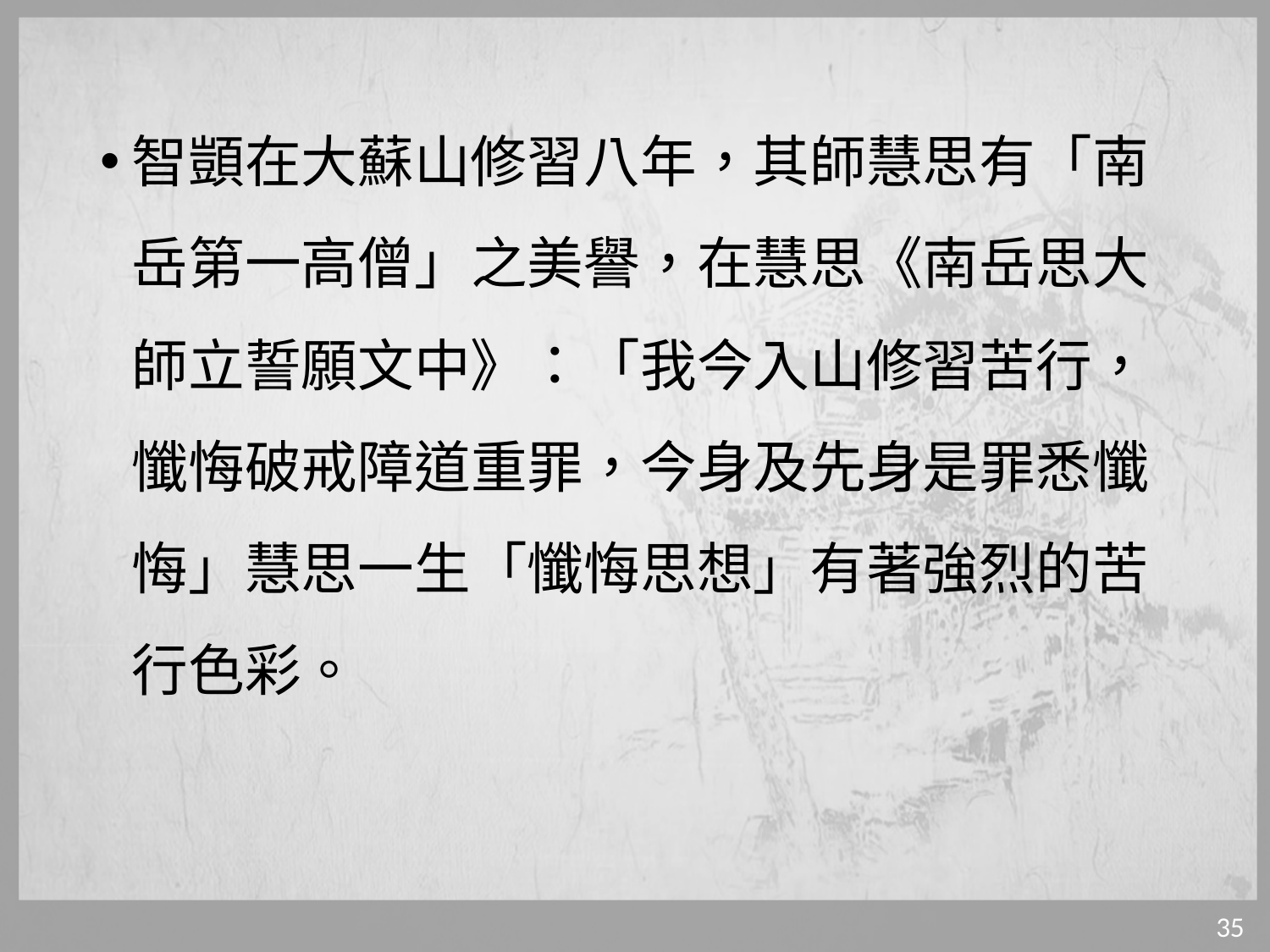

智顗在大蘇山修習八年，其師慧思有「南岳第一高僧」之美譽，在慧思《南岳思大師立誓願文中》：「我今入山修習苦行，懺悔破戒障道重罪，今身及先身是罪悉懺悔」慧思一生「懺悔思想」有著強烈的苦行色彩。

35